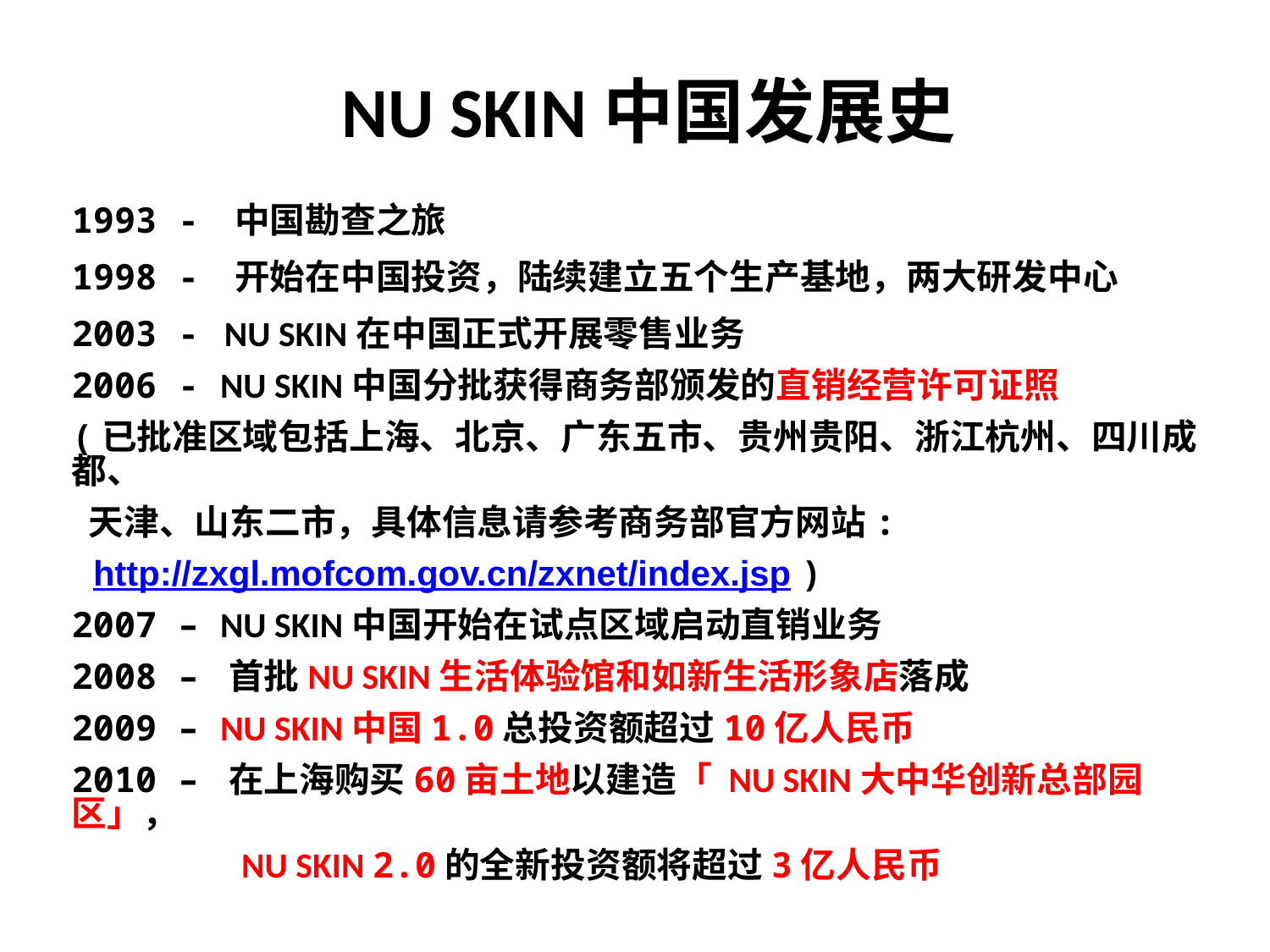

NU SKIN中国发展史
1993 - 中国勘查之旅
1998 - 开始在中国投资，陆续建立五个生产基地，两大研发中心
2003 - NU SKIN在中国正式开展零售业务
2006 - NU SKIN中国分批获得商务部颁发的直销经营许可证照
(已批准区域包括上海、北京、广东五市、贵州贵阳、浙江杭州、四川成都、
 天津、山东二市，具体信息请参考商务部官方网站:
 http://zxgl.mofcom.gov.cn/zxnet/index.jsp )
2007 – NU SKIN中国开始在试点区域启动直销业务
2008 – 首批NU SKIN生活体验馆和如新生活形象店落成
2009 – NU SKIN中国1.0总投资额超过10亿人民币
2010 – 在上海购买60亩土地以建造「 NU SKIN大中华创新总部园区」，
        NU SKIN 2.0的全新投资额将超过3亿人民币